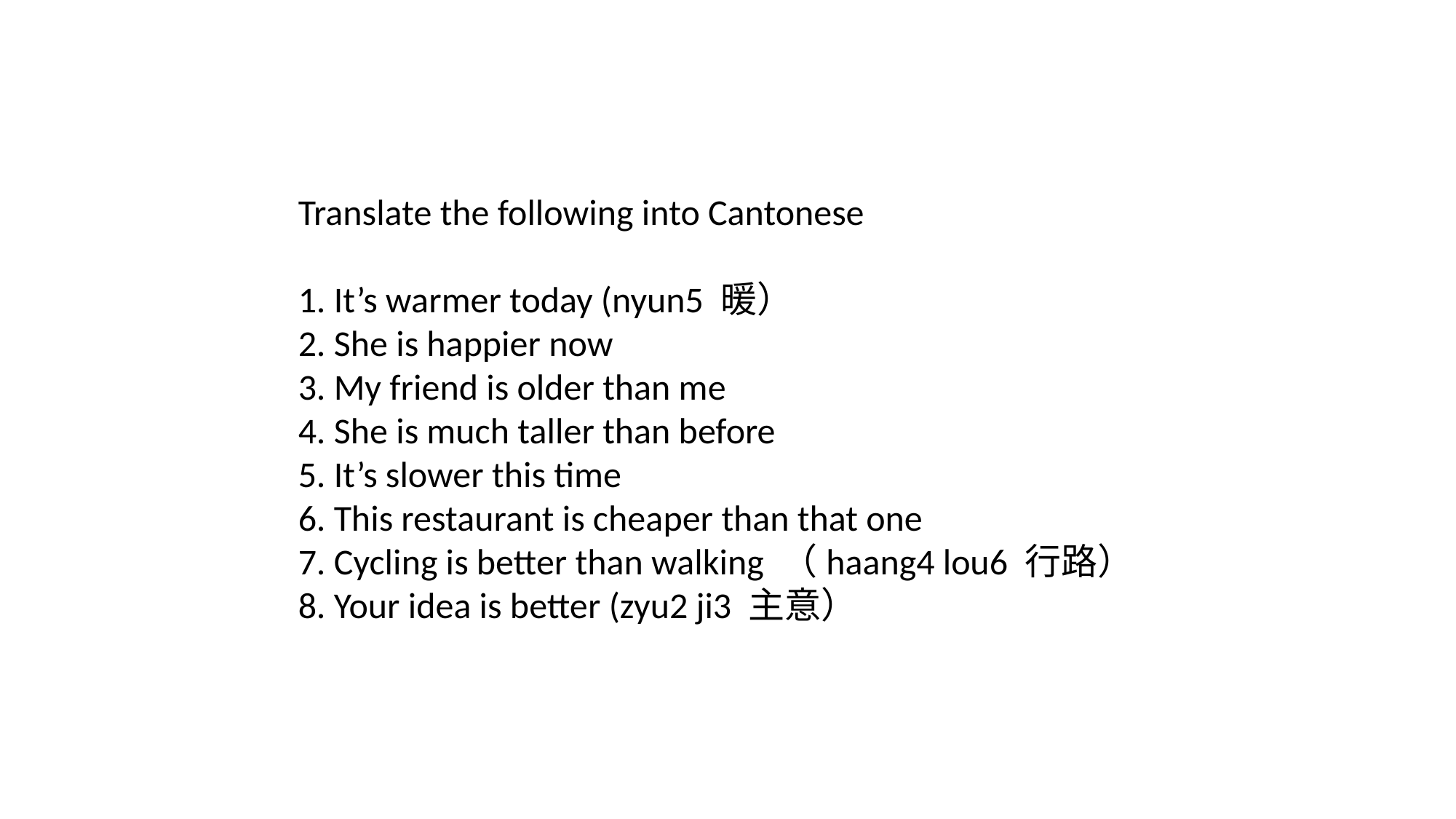

Translate the following into Cantonese

1. It’s warmer today (nyun5 暖）
2. She is happier now
3. My friend is older than me
4. She is much taller than before
5. It’s slower this time
6. This restaurant is cheaper than that one
7. Cycling is better than walking （haang4 lou6 行路）
8. Your idea is better (zyu2 ji3 主意）